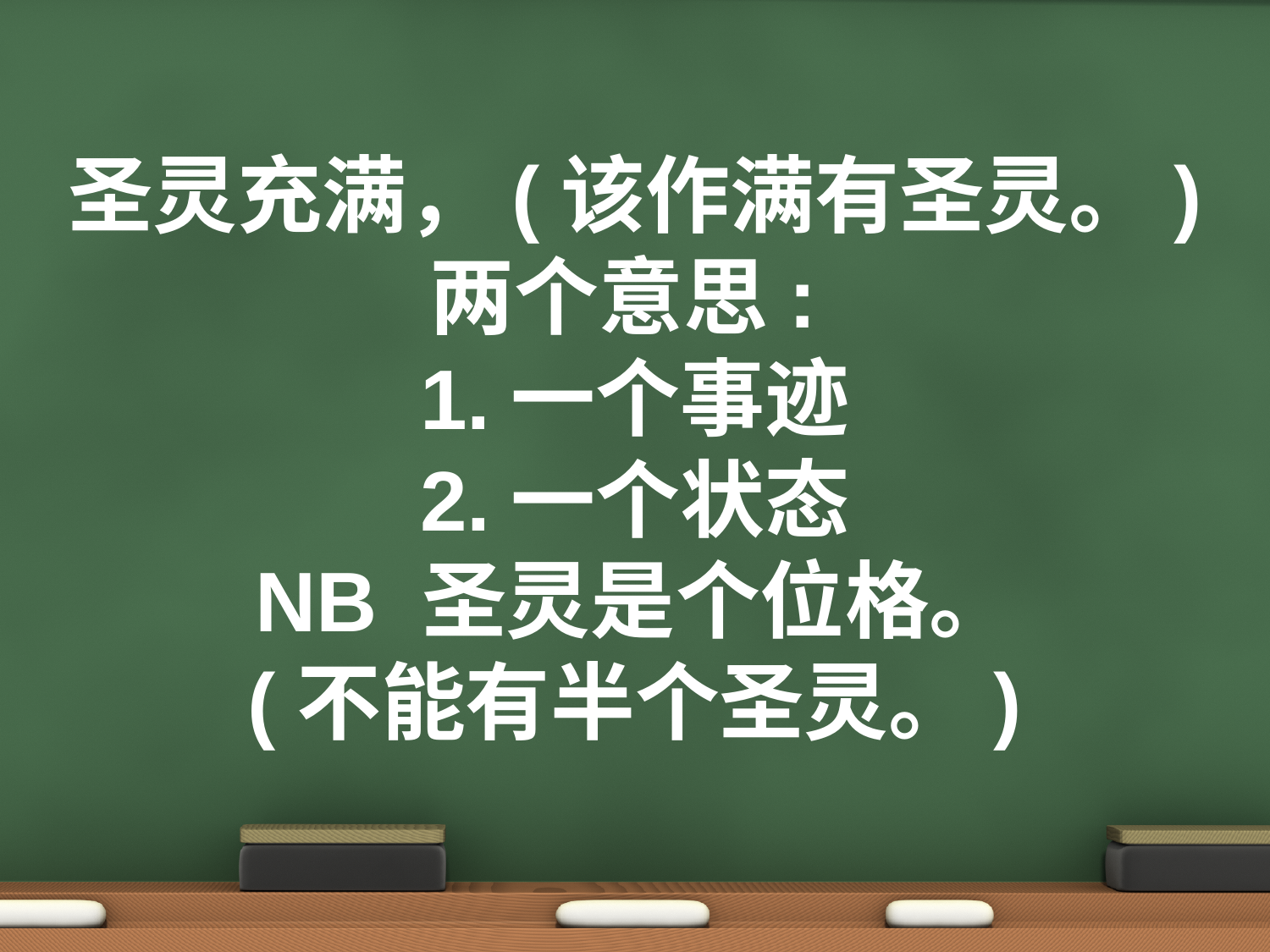

圣灵充满，(该作满有圣灵。)
两个意思:
1.一个事迹
2.一个状态
NB 圣灵是个位格。
(不能有半个圣灵。)